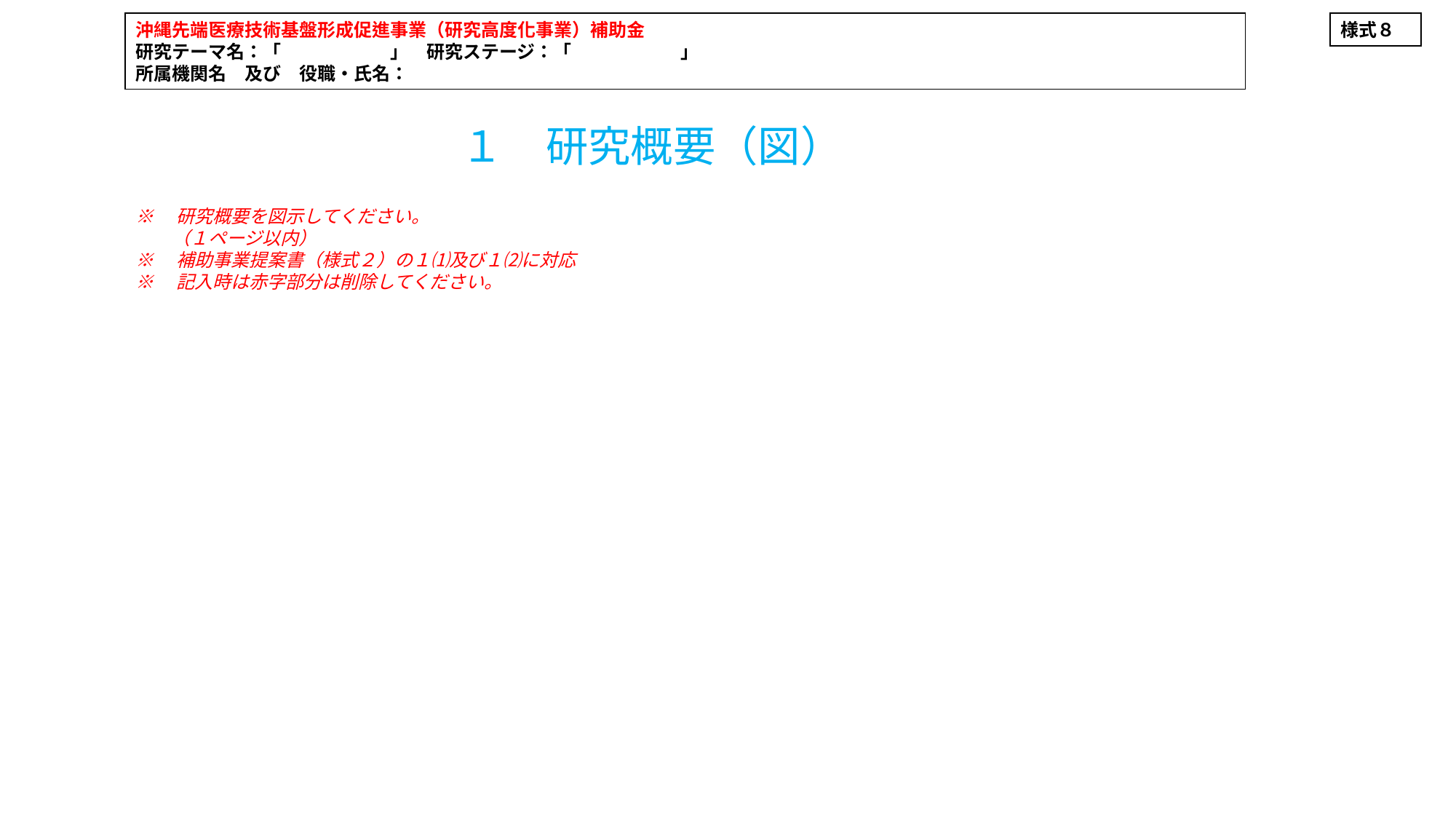

沖縄先端医療技術基盤形成促進事業（研究高度化事業）補助金
研究テーマ名：「　　　　　　」　研究ステージ：「　　　　　　」
所属機関名　及び　役職・氏名：
様式８
１　研究概要（図）
※　研究概要を図示してください。
　　（１ページ以内）
※　補助事業提案書（様式２）の１⑴及び１⑵に対応
※　記入時は赤字部分は削除してください。